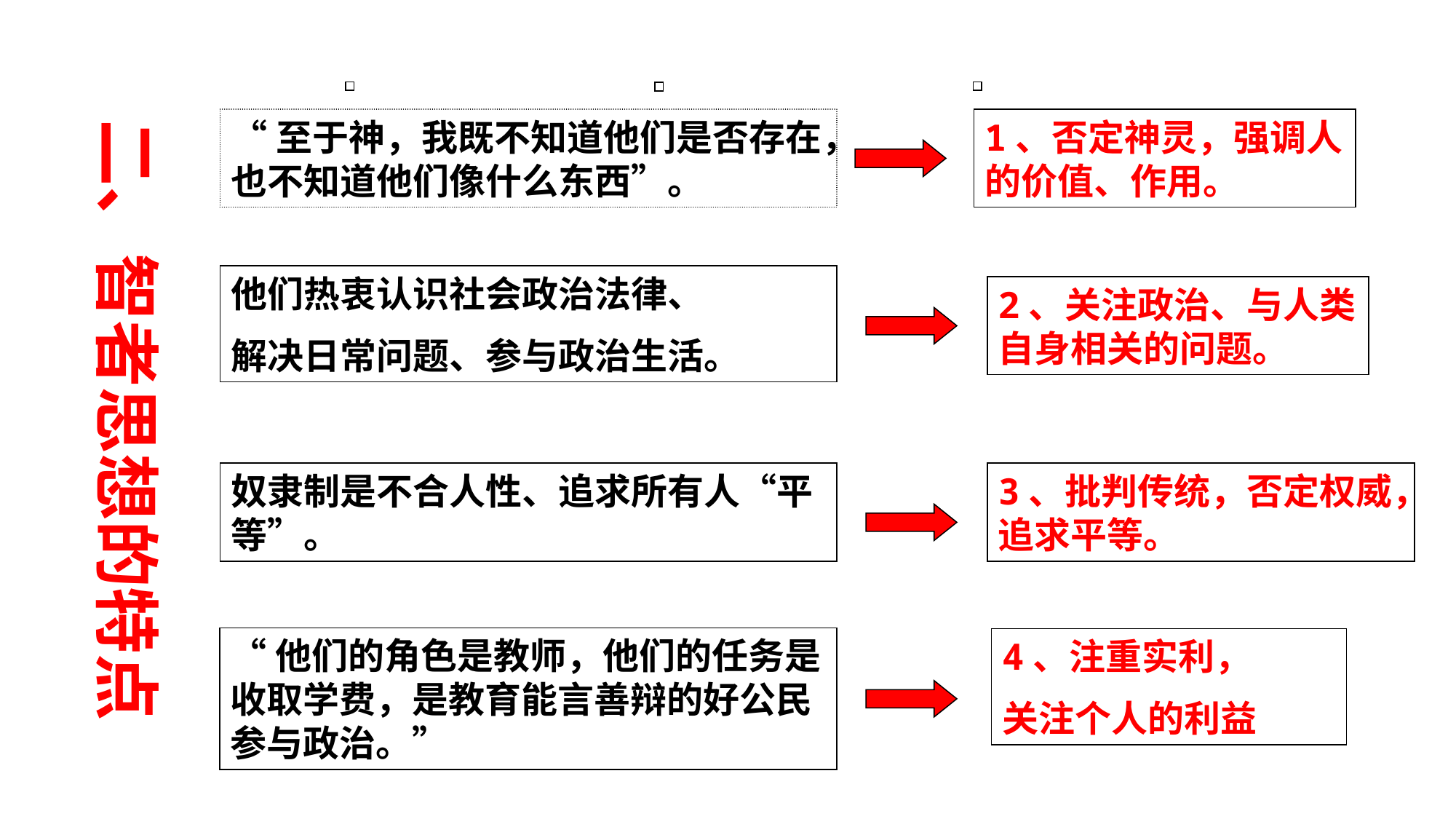

探究世界本源
探究人与社会
探究人的内心

二、智者思想的特点
“至于神，我既不知道他们是否存在，也不知道他们像什么东西”。
1、否定神灵，强调人的价值、作用。

他们热衷认识社会政治法律、
解决日常问题、参与政治生活。
2、关注政治、与人类自身相关的问题。

奴隶制是不合人性、追求所有人“平等”。
3、批判传统，否定权威，追求平等。

“他们的角色是教师，他们的任务是收取学费，是教育能言善辩的好公民参与政治。”
4、注重实利，
关注个人的利益